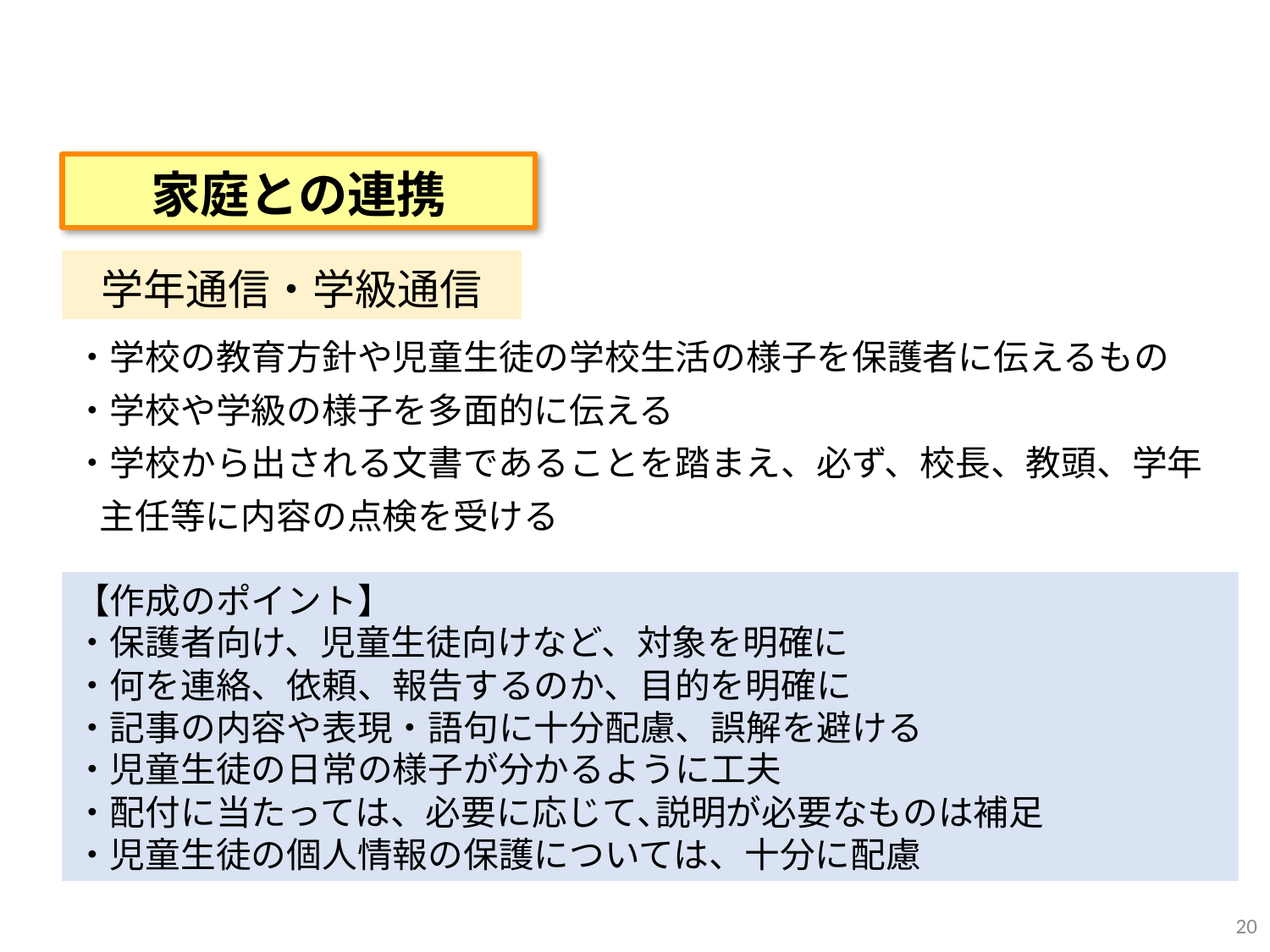

家庭との連携
学年通信・学級通信
・学校の教育方針や児童生徒の学校生活の様子を保護者に伝えるもの
・学校や学級の様子を多面的に伝える
・学校から出される文書であることを踏まえ、必ず、校長、教頭、学年主任等に内容の点検を受ける
【作成のポイント】
・保護者向け、児童生徒向けなど、対象を明確に
・何を連絡、依頼、報告するのか、目的を明確に
・記事の内容や表現・語句に十分配慮、誤解を避ける
・児童生徒の日常の様子が分かるように工夫
・配付に当たっては、必要に応じて､説明が必要なものは補足
・児童生徒の個人情報の保護については、十分に配慮
20